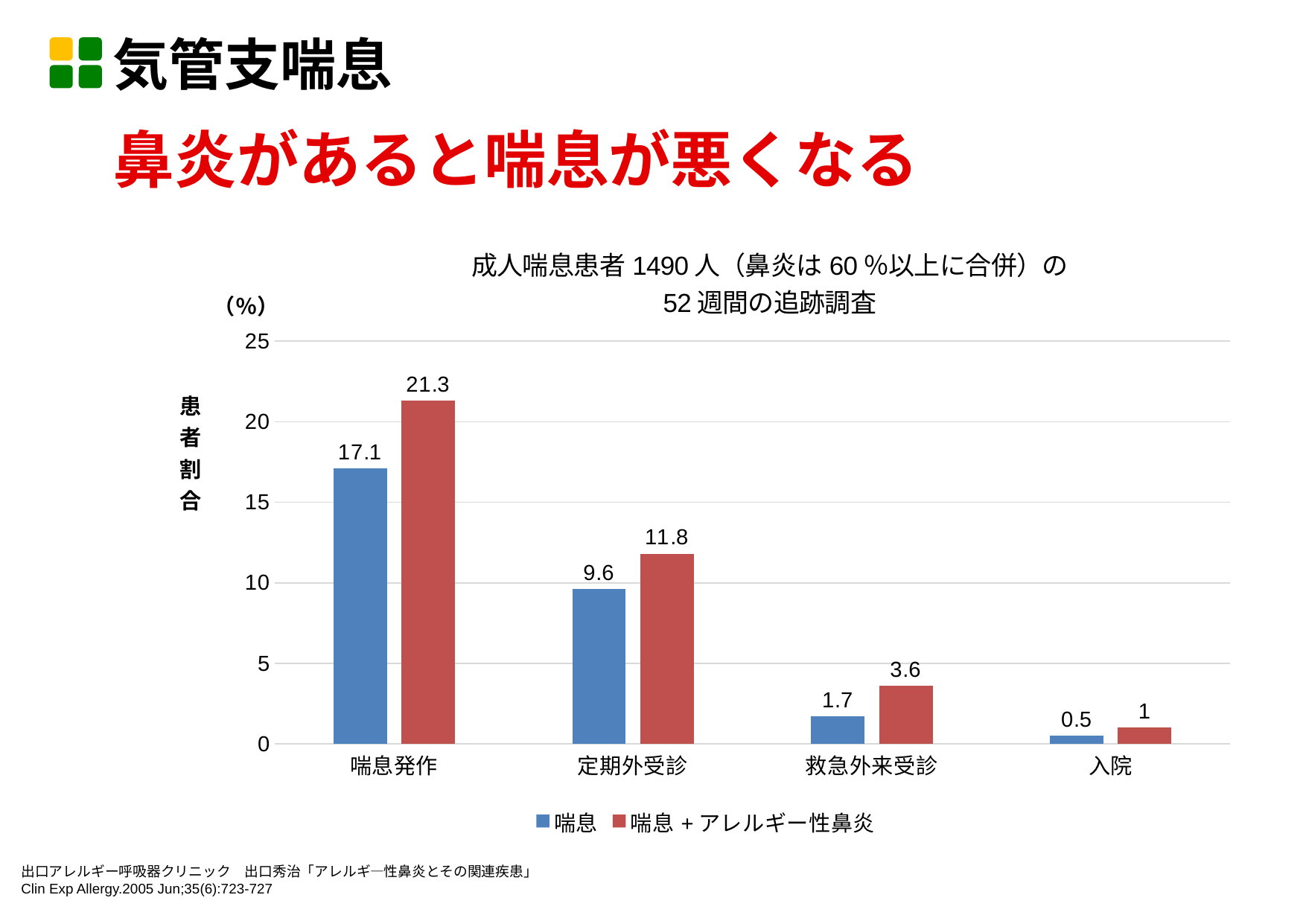

気管支喘息

鼻炎があると喘息が悪くなる

### Chart: 成人喘息患者1490人（鼻炎は60％以上に合併）の
52週間の追跡調査

| Category | 喘息 | 喘息+アレルギー性鼻炎 |
|---|---|---|
| 喘息発作 | 17.1 | 21.3 |
| 定期外受診 | 9.6 | 11.8 |
| 救急外来受診 | 1.7 | 3.6 |
| 入院 | 0.5 | 1.0 |
出口アレルギー呼吸器クリニック　出口秀治「アレルギ―性鼻炎とその関連疾患」
Clin Exp Allergy.2005 Jun;35(6):723-727